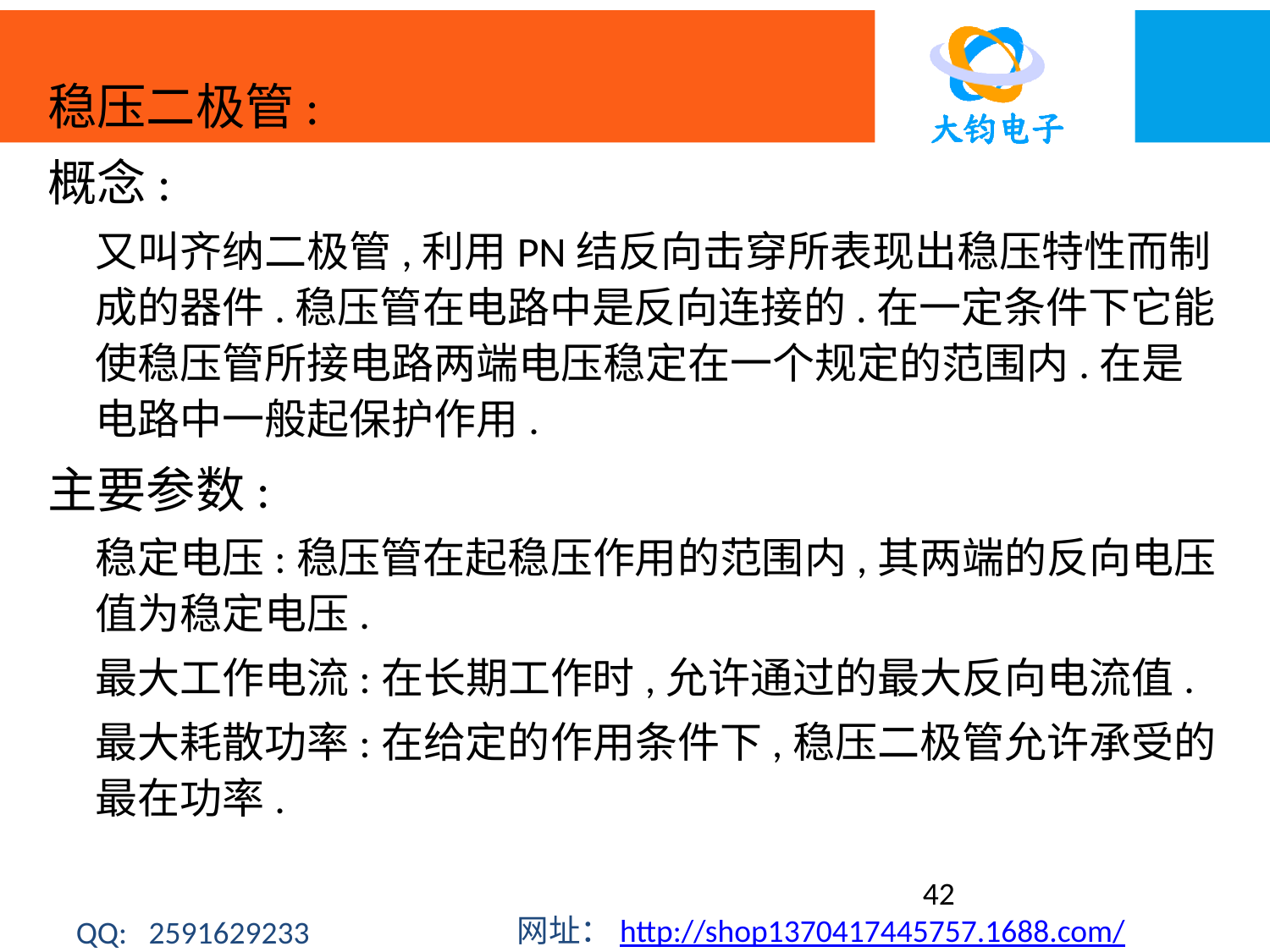

稳压二极管:
概念:
	又叫齐纳二极管,利用PN结反向击穿所表现出稳压特性而制成的器件.稳压管在电路中是反向连接的.在一定条件下它能使稳压管所接电路两端电压稳定在一个规定的范围内.在是电路中一般起保护作用.
主要参数:
	稳定电压:稳压管在起稳压作用的范围内,其两端的反向电压值为稳定电压.
	最大工作电流:在长期工作时,允许通过的最大反向电流值.
	最大耗散功率:在给定的作用条件下,稳压二极管允许承受的最在功率.
42